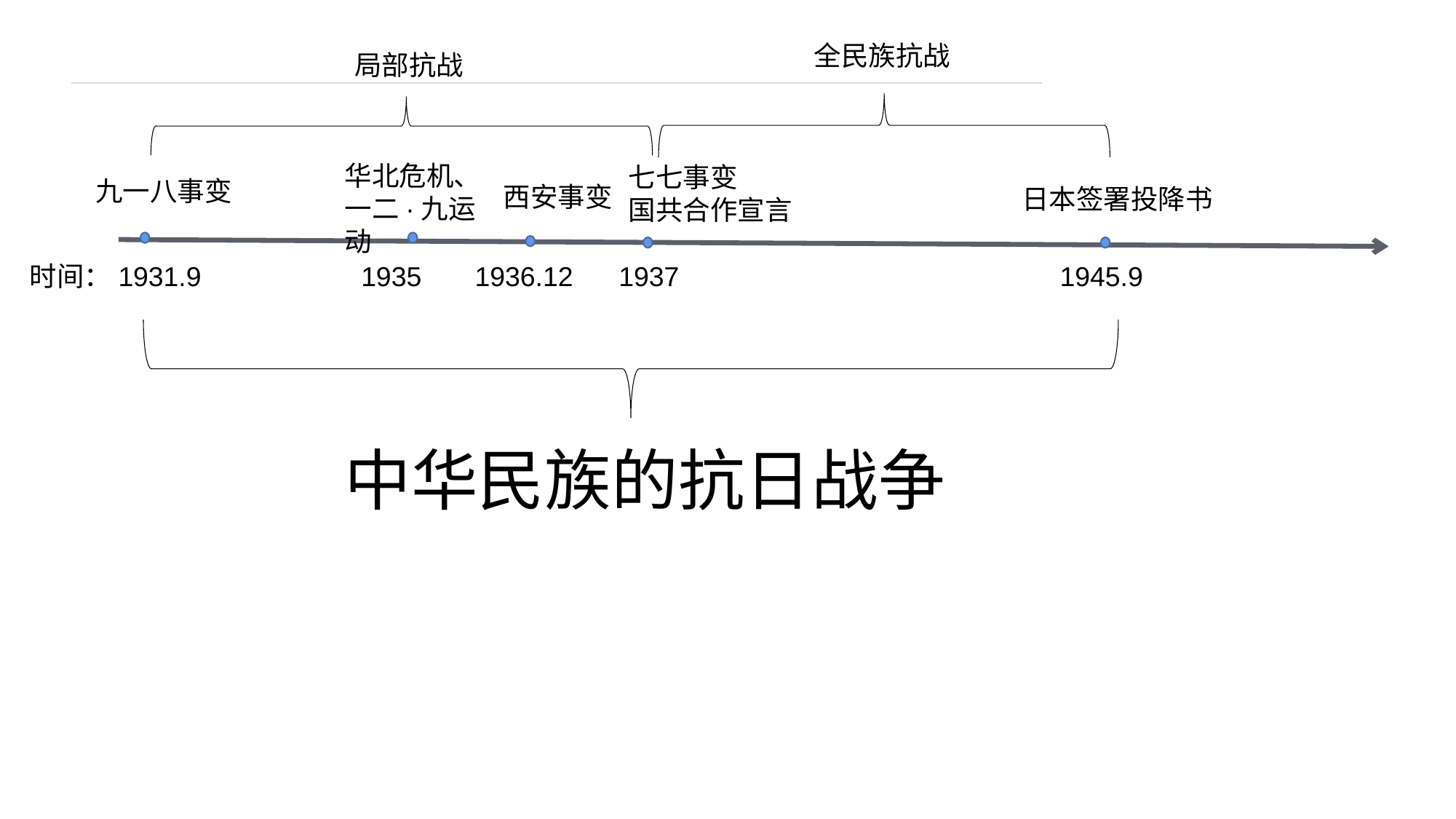

全民族抗战
局部抗战
华北危机、一二·九运动
七七事变
国共合作宣言
九一八事变
西安事变
                日本签署投降书

时间：1931.9                     1935       1936.12      1937                                                  1945.9
中华民族的抗日战争